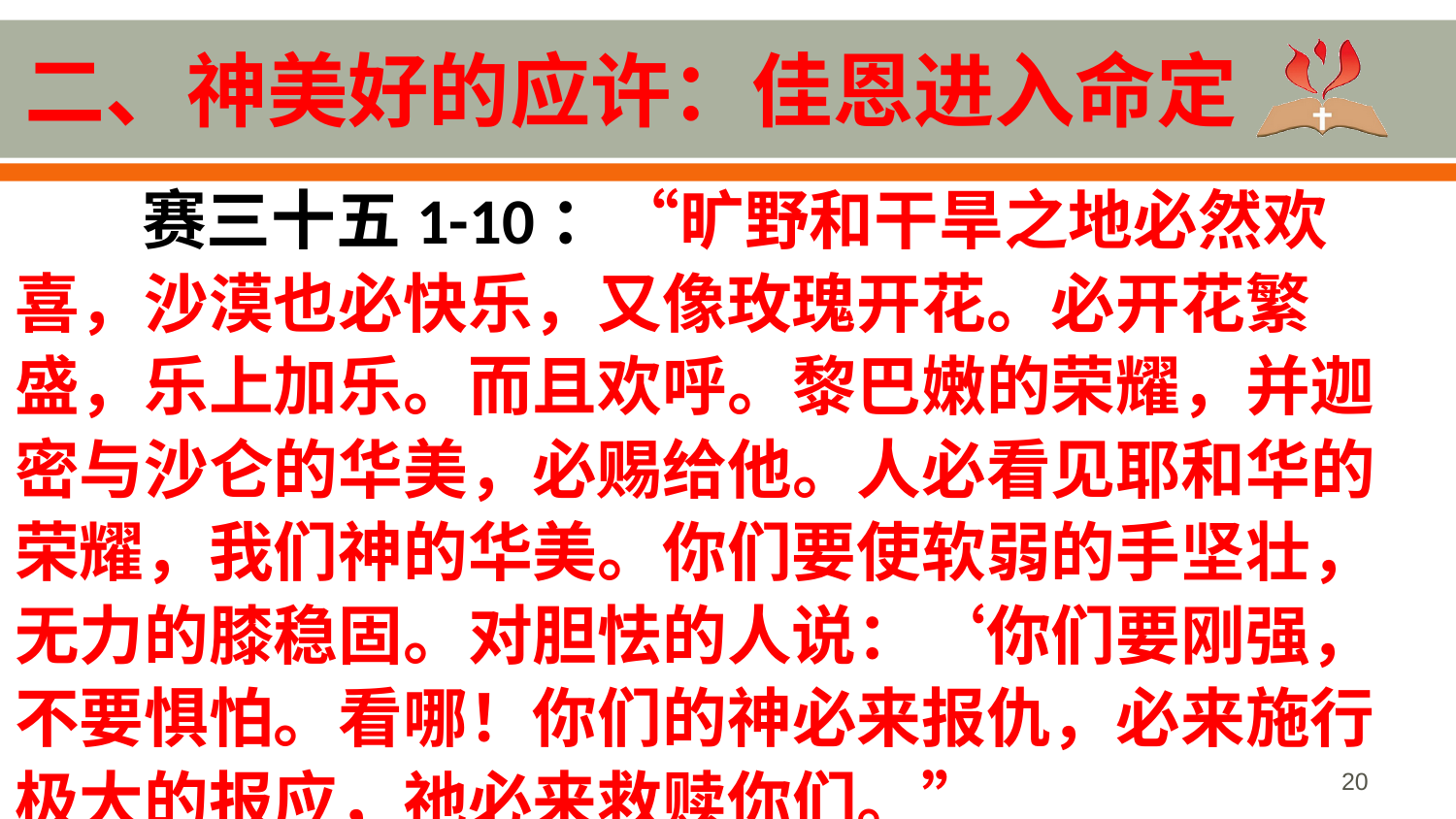

# 二、神美好的应许：佳恩进入命定
赛三十五1-10：“旷野和干旱之地必然欢喜，沙漠也必快乐，又像玫瑰开花。必开花繁盛，乐上加乐。而且欢呼。黎巴嫩的荣耀，并迦密与沙仑的华美，必赐给他。人必看见耶和华的荣耀，我们神的华美。你们要使软弱的手坚壮，无力的膝稳固。对胆怯的人说：‘你们要刚强，不要惧怕。看哪！你们的神必来报仇，必来施行极大的报应，祂必来救赎你们。”

20